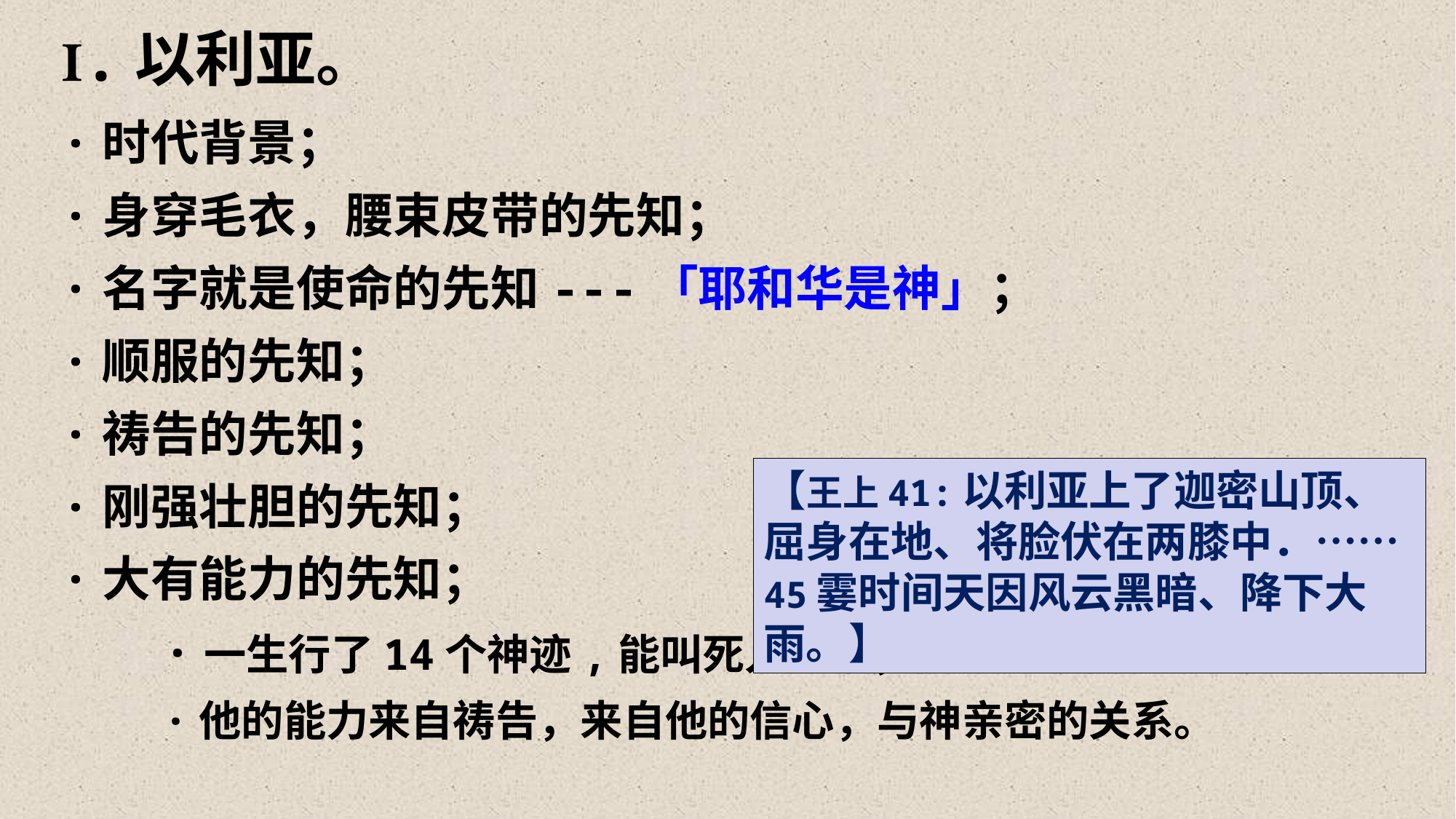

Ⅰ.以利亚。
·时代背景；
·身穿毛衣，腰束皮带的先知；
·名字就是使命的先知---「耶和华是神」；
·顺服的先知；
·祷告的先知；
·刚强壮胆的先知；
·大有能力的先知；
    ·一生行了14个神迹,能叫死人复活，能呼火唤雨。
    ·他的能力来自祷告，来自他的信心，与神亲密的关系。
【王上41:以利亚上了迦密山顶、屈身在地、将脸伏在两膝中．……45霎时间天因风云黑暗、降下大雨。】